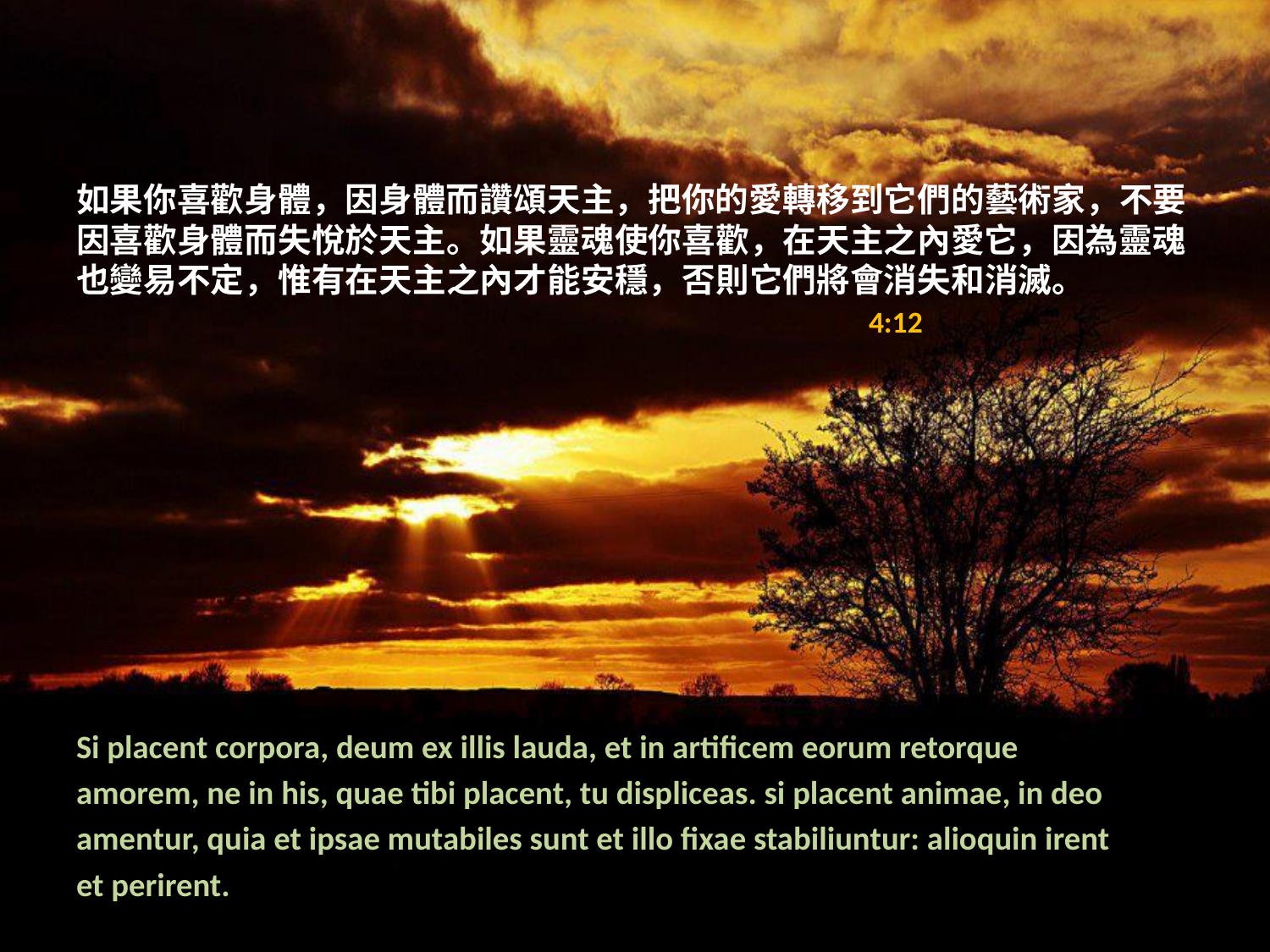

# 如果你喜歡身體，因身體而讚頌天主，把你的愛轉移到它們的藝術家，不要因喜歡身體而失悅於天主。如果靈魂使你喜歡，在天主之內愛它，因為靈魂也變易不定，惟有在天主之內才能安穩，否則它們將會消失和消滅。                                                                                                                      4:12
Si placent corpora, deum ex illis lauda, et in artificem eorum retorque
amorem, ne in his, quae tibi placent, tu displiceas. si placent animae, in deo
amentur, quia et ipsae mutabiles sunt et illo fixae stabiliuntur: alioquin irent
et perirent.